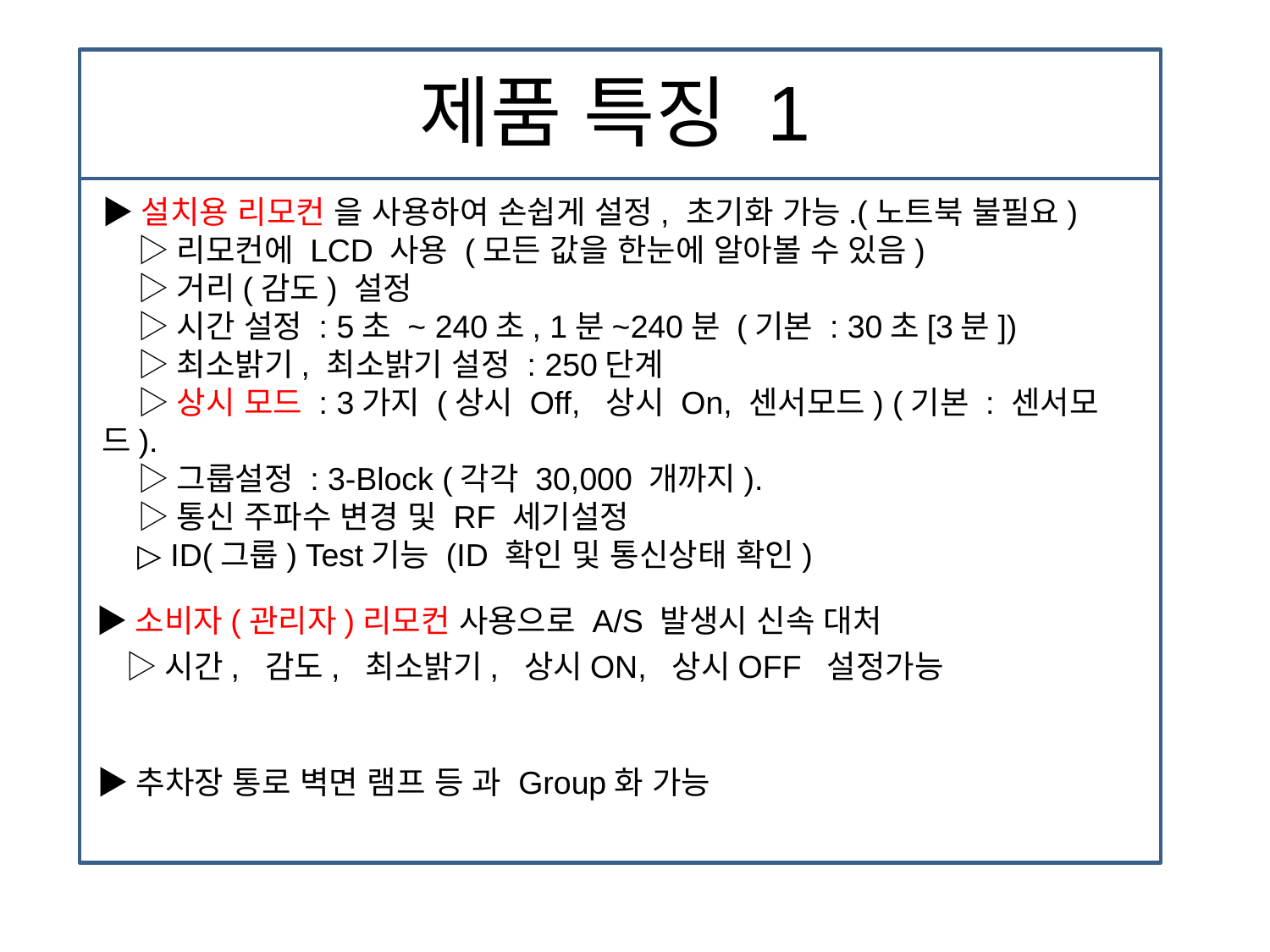

# 제품 특징 1

▶설치용 리모컨 을 사용하여 손쉽게 설정, 초기화 가능.(노트북 불필요)
    ▷리모컨에 LCD 사용 (모든 값을 한눈에 알아볼 수 있음)
    ▷거리(감도) 설정
    ▷시간 설정 : 5초 ~ 240초, 1분~240분 (기본 : 30초[3분])
    ▷최소밝기, 최소밝기 설정 : 250단계
    ▷상시 모드 : 3가지 (상시 Off,  상시 On, 센서모드) (기본 : 센서모드).
    ▷그룹설정 : 3-Block (각각 30,000 개까지).
    ▷통신 주파수 변경 및 RF 세기설정
    ▷ ID(그룹) Test기능 (ID 확인 및 통신상태 확인)
 ▶소비자(관리자)리모컨 사용으로 A/S 발생시 신속 대처
    ▷시간,  감도,  최소밝기,  상시ON,  상시OFF  설정가능
▶추차장 통로 벽면 램프 등 과 Group화 가능